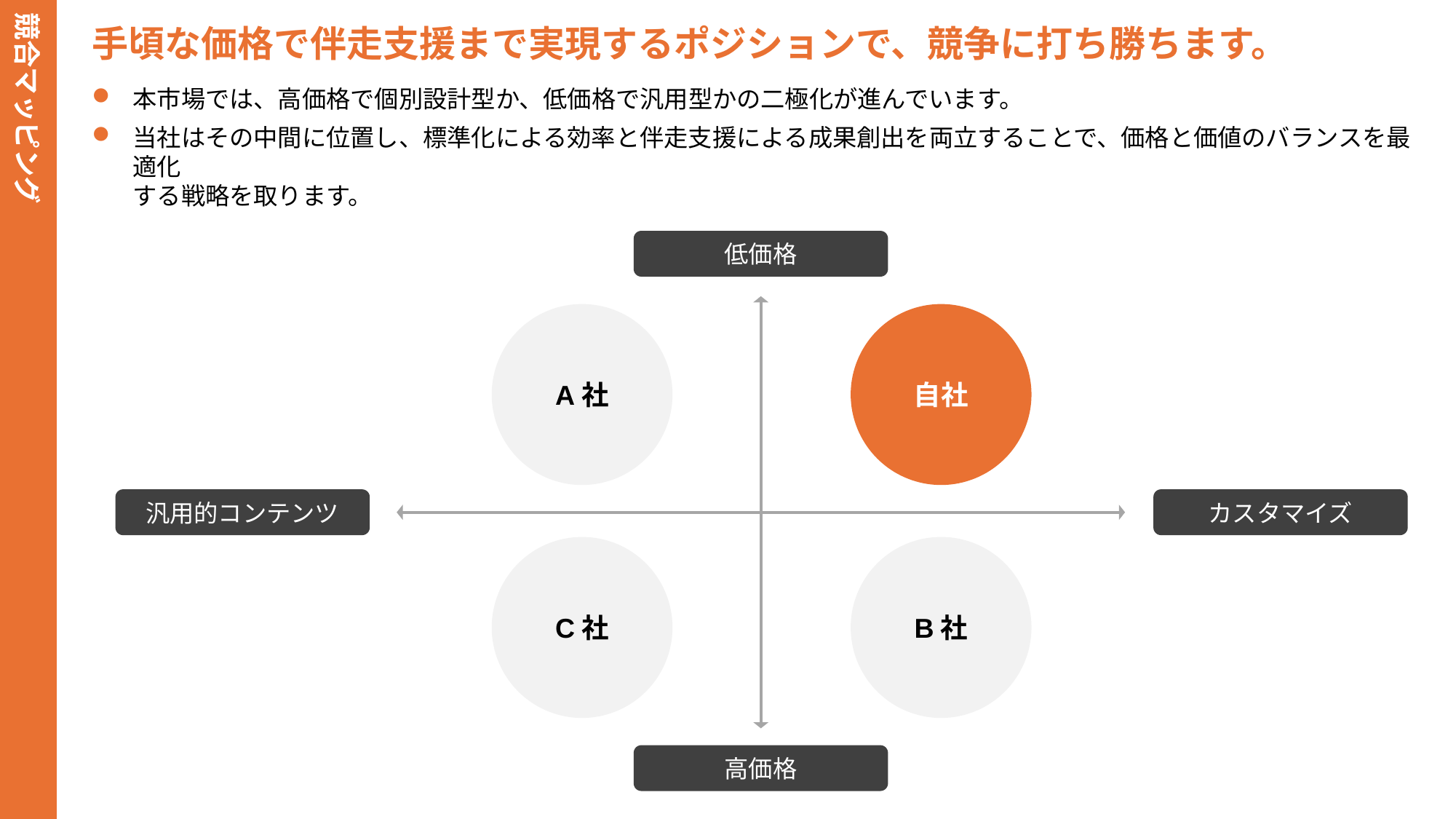

競合マッピング
手頃な価格で伴走支援まで実現するポジションで、競争に打ち勝ちます。
本市場では、高価格で個別設計型か、低価格で汎用型かの二極化が進んでいます。
当社はその中間に位置し、標準化による効率と伴走支援による成果創出を両立することで、価格と価値のバランスを最適化
する戦略を取ります。
低価格
汎用的コンテンツ
カスタマイズ
高価格
A社
自社
C社
B社